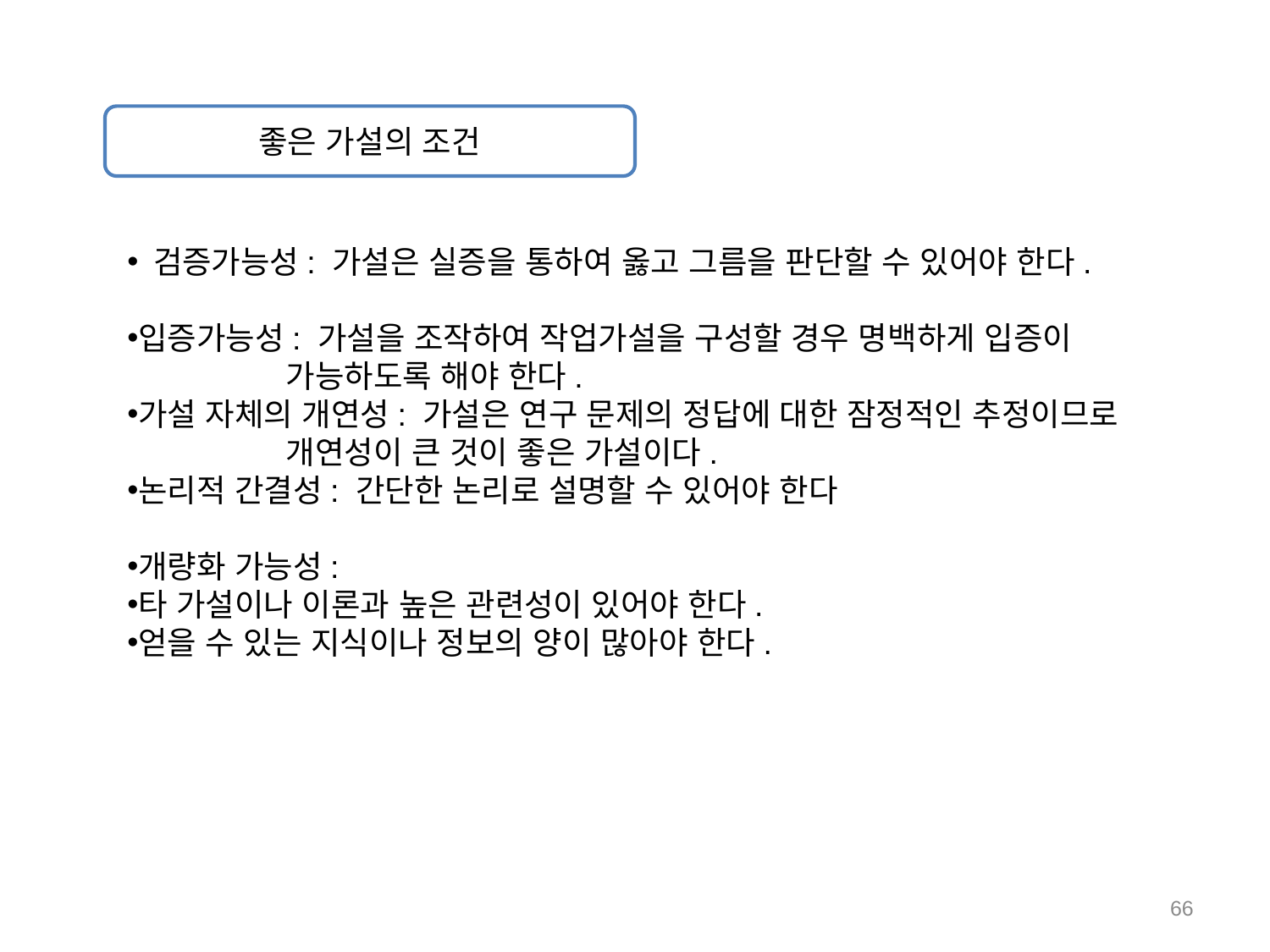

좋은 가설의 조건
 검증가능성: 가설은 실증을 통하여 옳고 그름을 판단할 수 있어야 한다.

입증가능성: 가설을 조작하여 작업가설을 구성할 경우 명백하게 입증이
                 가능하도록 해야 한다.
가설 자체의 개연성: 가설은 연구 문제의 정답에 대한 잠정적인 추정이므로
                 개연성이 큰 것이 좋은 가설이다.
논리적 간결성: 간단한 논리로 설명할 수 있어야 한다

개량화 가능성:
타 가설이나 이론과 높은 관련성이 있어야 한다.
얻을 수 있는 지식이나 정보의 양이 많아야 한다.

66